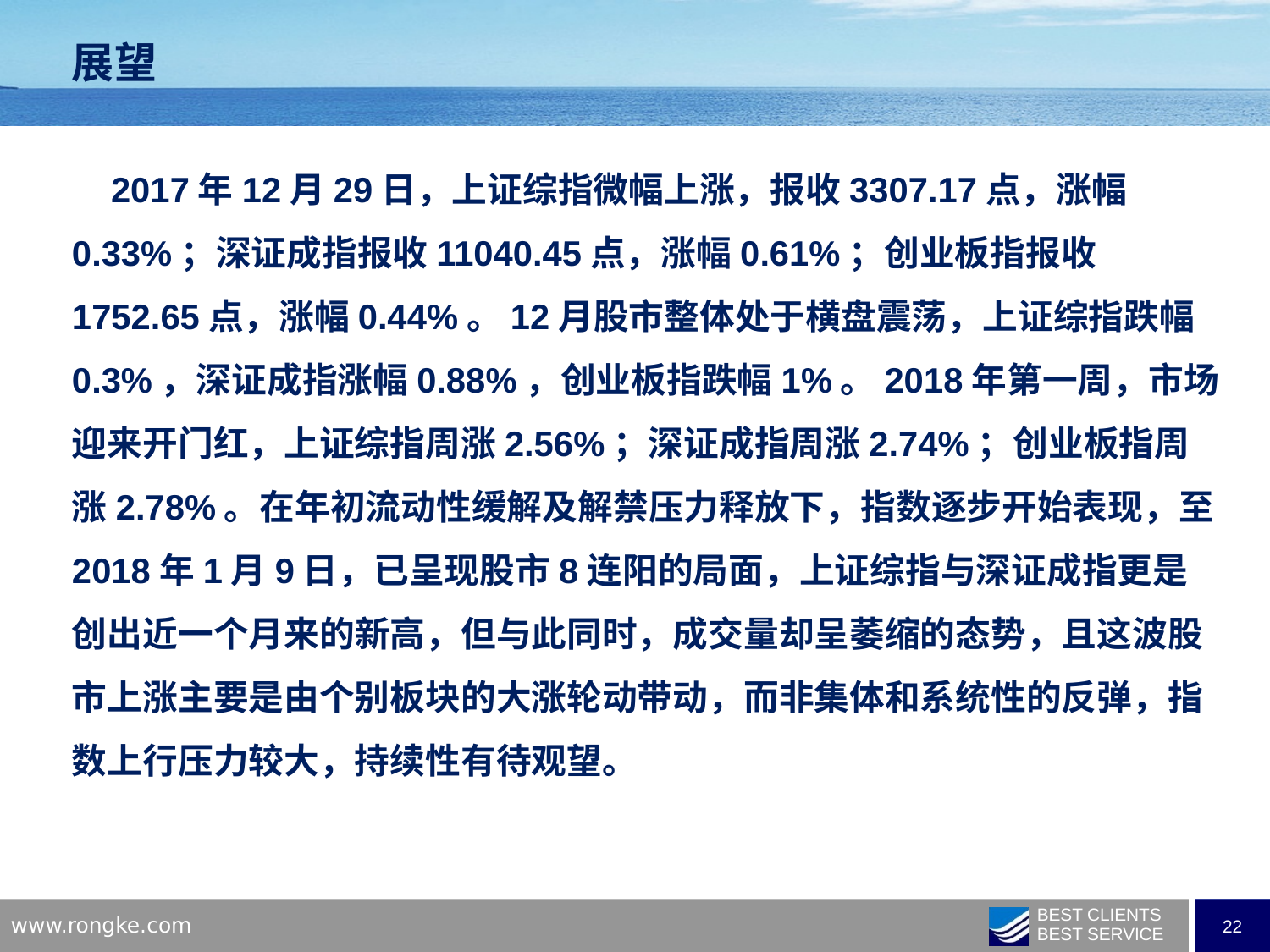

展望

    2017年12月29日，上证综指微幅上涨，报收3307.17点，涨幅0.33%；深证成指报收11040.45点，涨幅0.61%；创业板指报收1752.65点，涨幅0.44%。12月股市整体处于横盘震荡，上证综指跌幅0.3%，深证成指涨幅0.88%，创业板指跌幅1%。2018年第一周，市场迎来开门红，上证综指周涨2.56%；深证成指周涨2.74%；创业板指周涨2.78%。在年初流动性缓解及解禁压力释放下，指数逐步开始表现，至2018年1月9日，已呈现股市8连阳的局面，上证综指与深证成指更是创出近一个月来的新高，但与此同时，成交量却呈萎缩的态势，且这波股市上涨主要是由个别板块的大涨轮动带动，而非集体和系统性的反弹，指数上行压力较大，持续性有待观望。